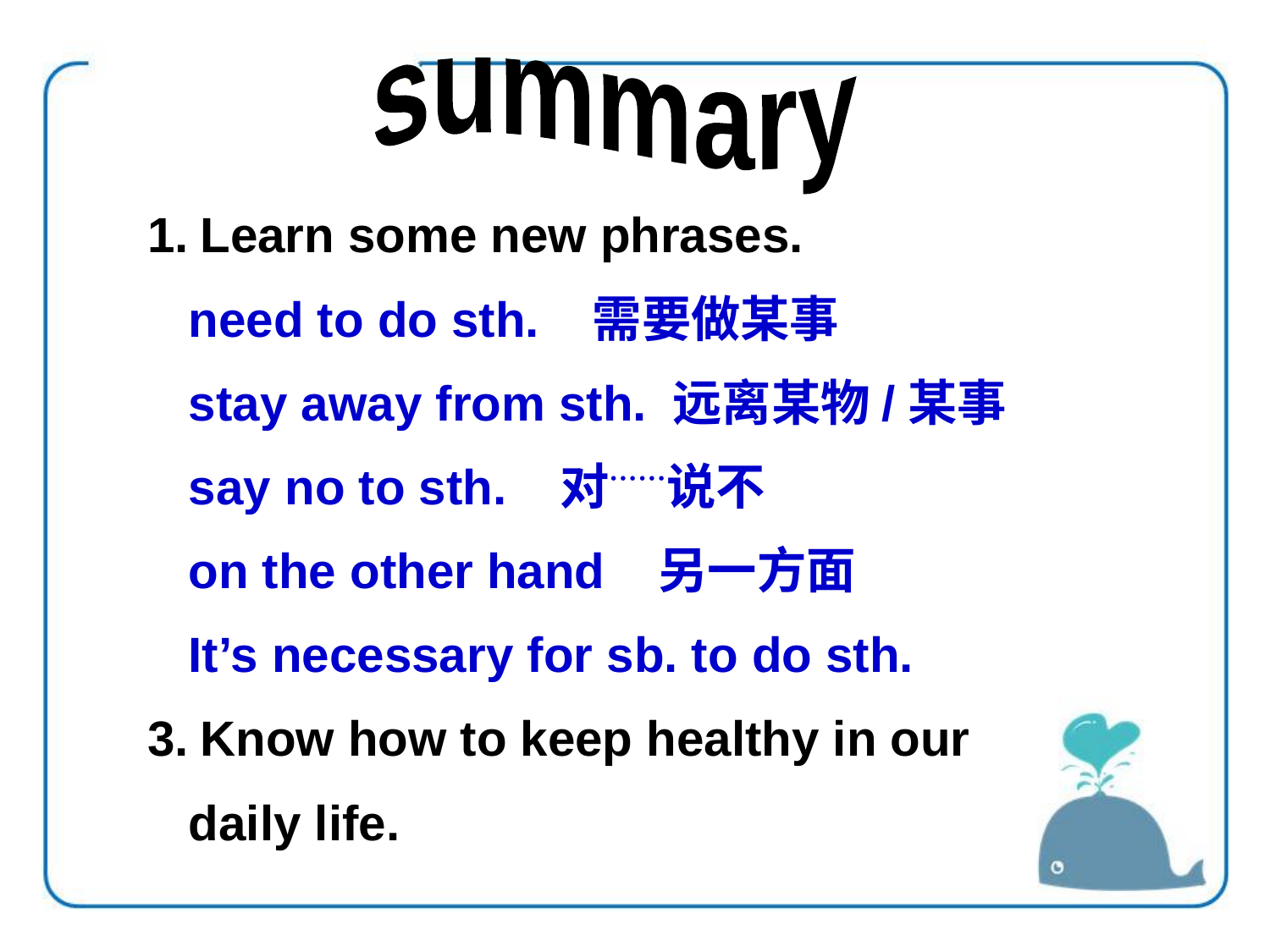

summary
Learn some new phrases.
   need to do sth.   需要做某事
   stay away from sth. 远离某物/某事
   say no to sth.   对……说不
   on the other hand   另一方面
   It’s necessary for sb. to do sth.
Know how to keep healthy in our
   daily life.